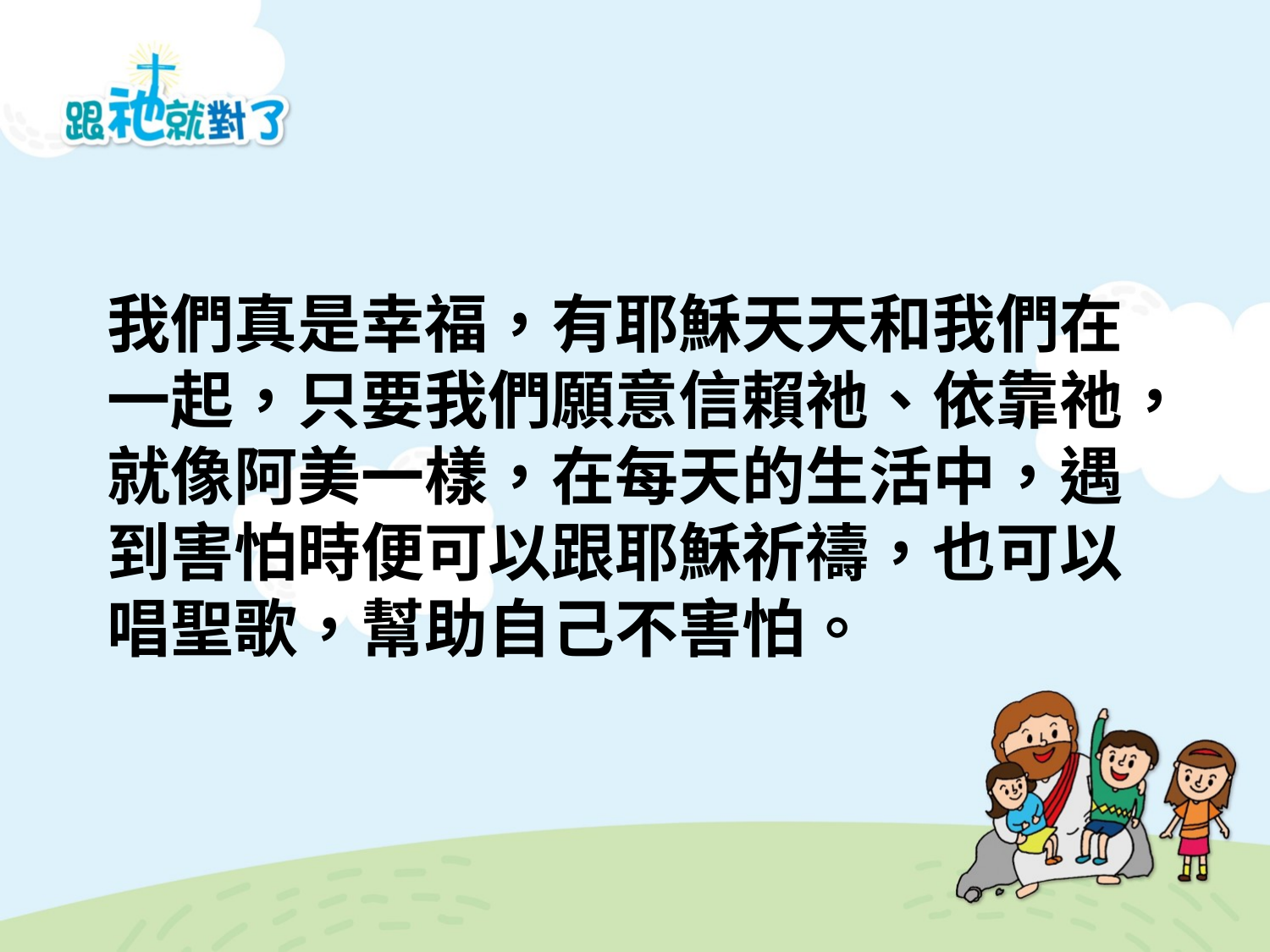

我們真是幸福，有耶穌天天和我們在一起，只要我們願意信賴祂、依靠祂，就像阿美一樣，在每天的生活中，遇到害怕時便可以跟耶穌祈禱，也可以唱聖歌，幫助自己不害怕。